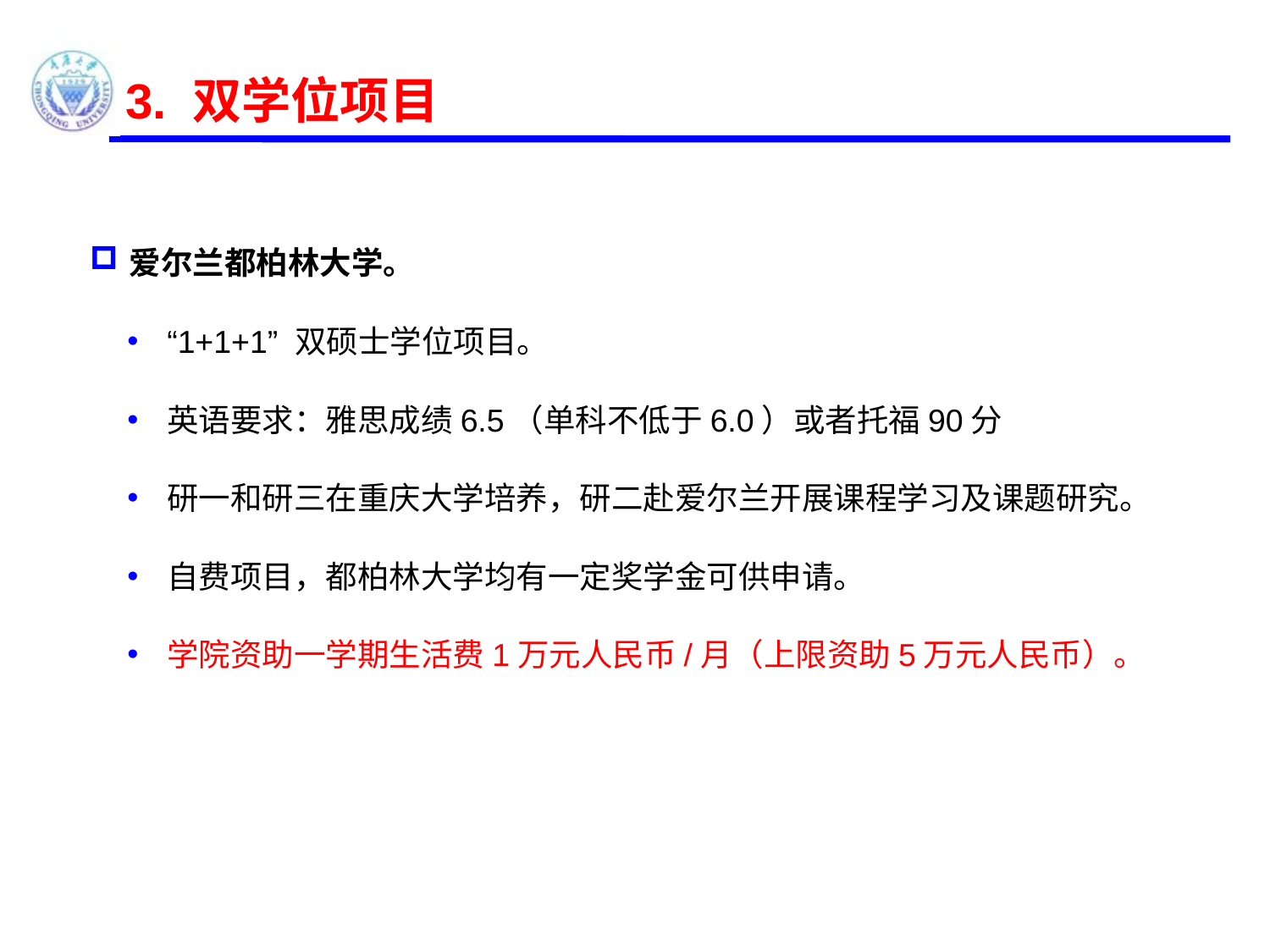

3. 双学位项目
爱尔兰都柏林大学。
“1+1+1” 双硕士学位项目。
英语要求：雅思成绩6.5（单科不低于6.0）或者托福90分
研一和研三在重庆大学培养，研二赴爱尔兰开展课程学习及课题研究。
自费项目，都柏林大学均有一定奖学金可供申请。
学院资助一学期生活费1万元人民币/月（上限资助5万元人民币）。